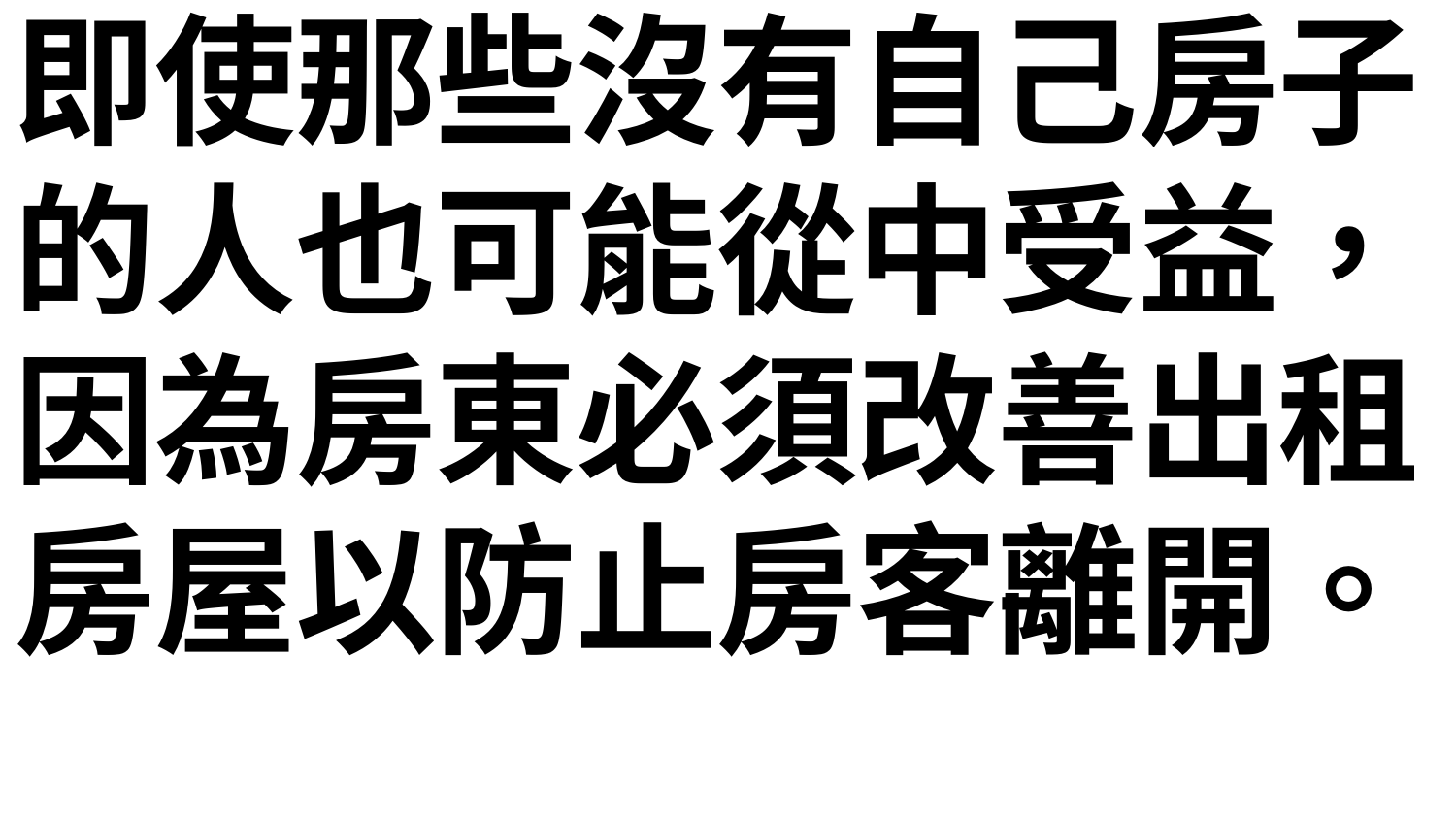

即使那些沒有自己房子的人也可能從中受益，因為房東必須改善出租房屋以防止房客離開。